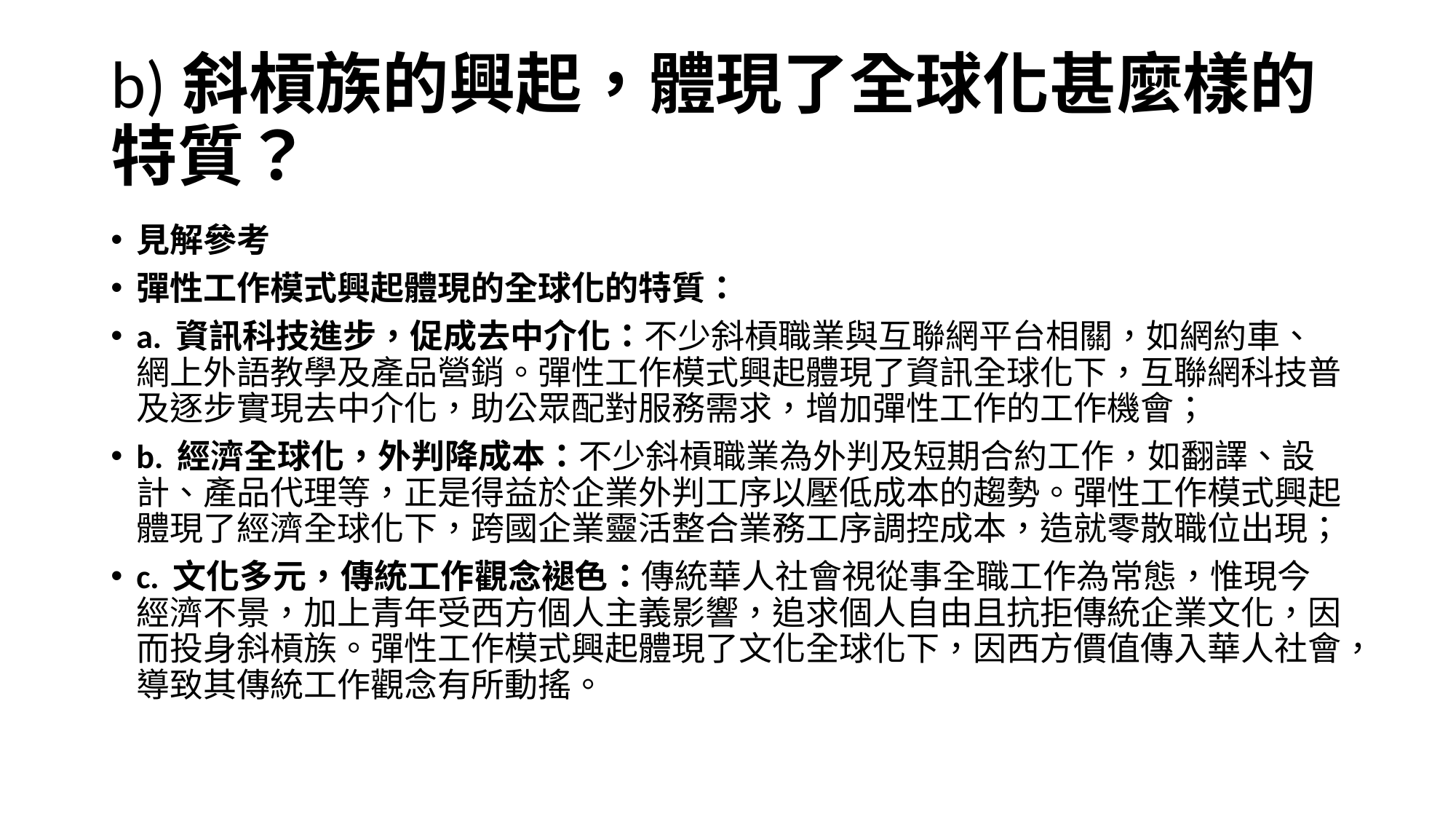

# b)斜槓族的興起，體現了全球化甚麼樣的特質？
見解參考
彈性工作模式興起體現的全球化的特質：
a. 資訊科技進步，促成去中介化：不少斜槓職業與互聯網平台相關，如網約車、網上外語教學及產品營銷。彈性工作模式興起體現了資訊全球化下，互聯網科技普及逐步實現去中介化，助公眾配對服務需求，增加彈性工作的工作機會；
b. 經濟全球化，外判降成本：不少斜槓職業為外判及短期合約工作，如翻譯、設計、產品代理等，正是得益於企業外判工序以壓低成本的趨勢。彈性工作模式興起體現了經濟全球化下，跨國企業靈活整合業務工序調控成本，造就零散職位出現；
c. 文化多元，傳統工作觀念褪色：傳統華人社會視從事全職工作為常態，惟現今經濟不景，加上青年受西方個人主義影響，追求個人自由且抗拒傳統企業文化，因而投身斜槓族。彈性工作模式興起體現了文化全球化下，因西方價值傳入華人社會，導致其傳統工作觀念有所動搖。